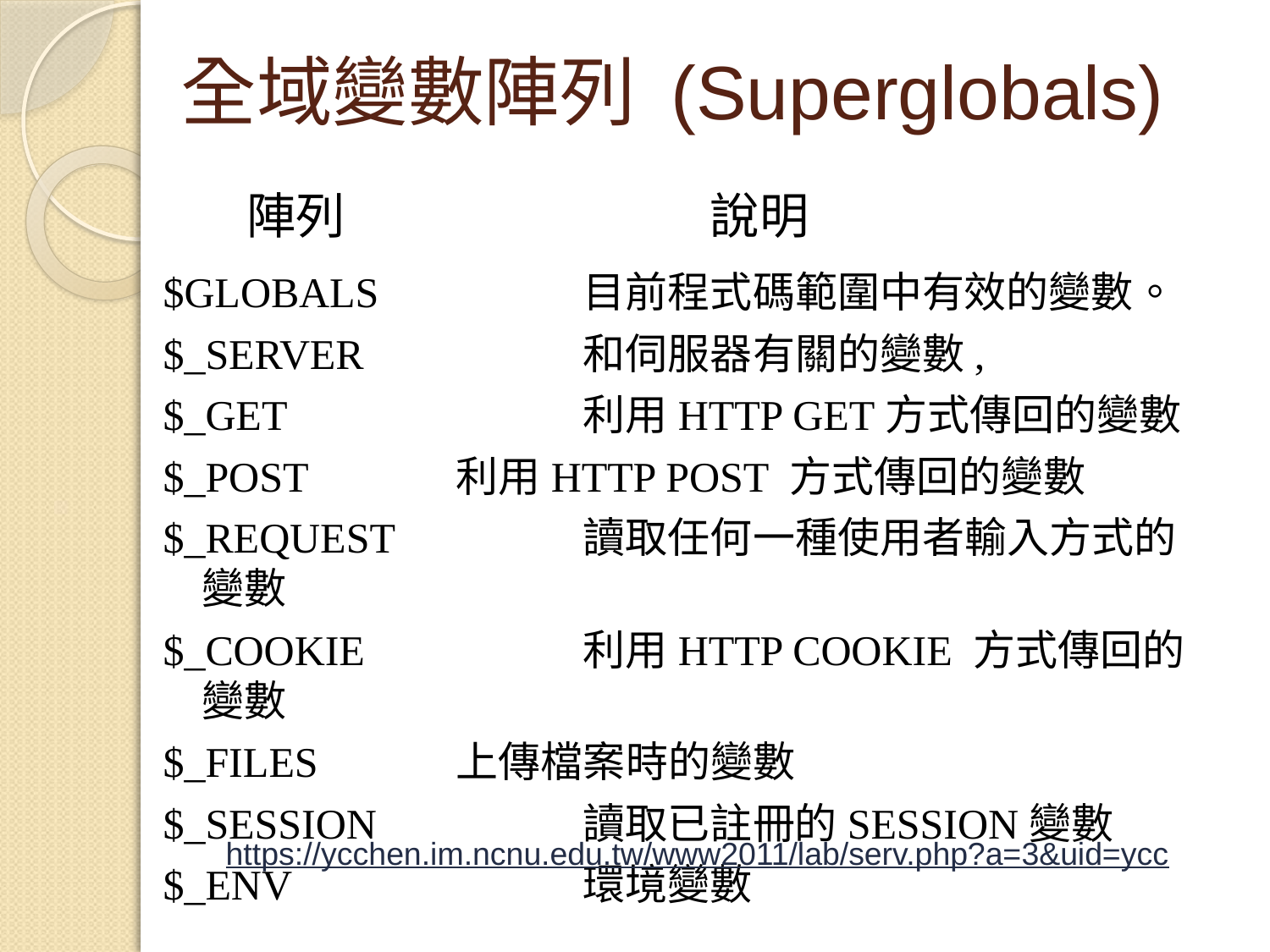

# 全域變數陣列 (Superglobals)
 	   陣列			說明
$GLOBALS        	目前程式碼範圍中有效的變數。
$_SERVER         	和伺服器有關的變數,
$_GET                 	利用HTTP GET方式傳回的變數
$_POST              	利用HTTP POST 方式傳回的變數
$_REQUEST      	讀取任何一種使用者輸入方式的變數
$_COOKIE         	利用HTTP COOKIE 方式傳回的變數
$_FILES             	上傳檔案時的變數
$_SESSION        	讀取已註冊的SESSION變數
$_ENV                	環境變數
https://ycchen.im.ncnu.edu.tw/www2011/lab/serv.php?a=3&uid=ycc